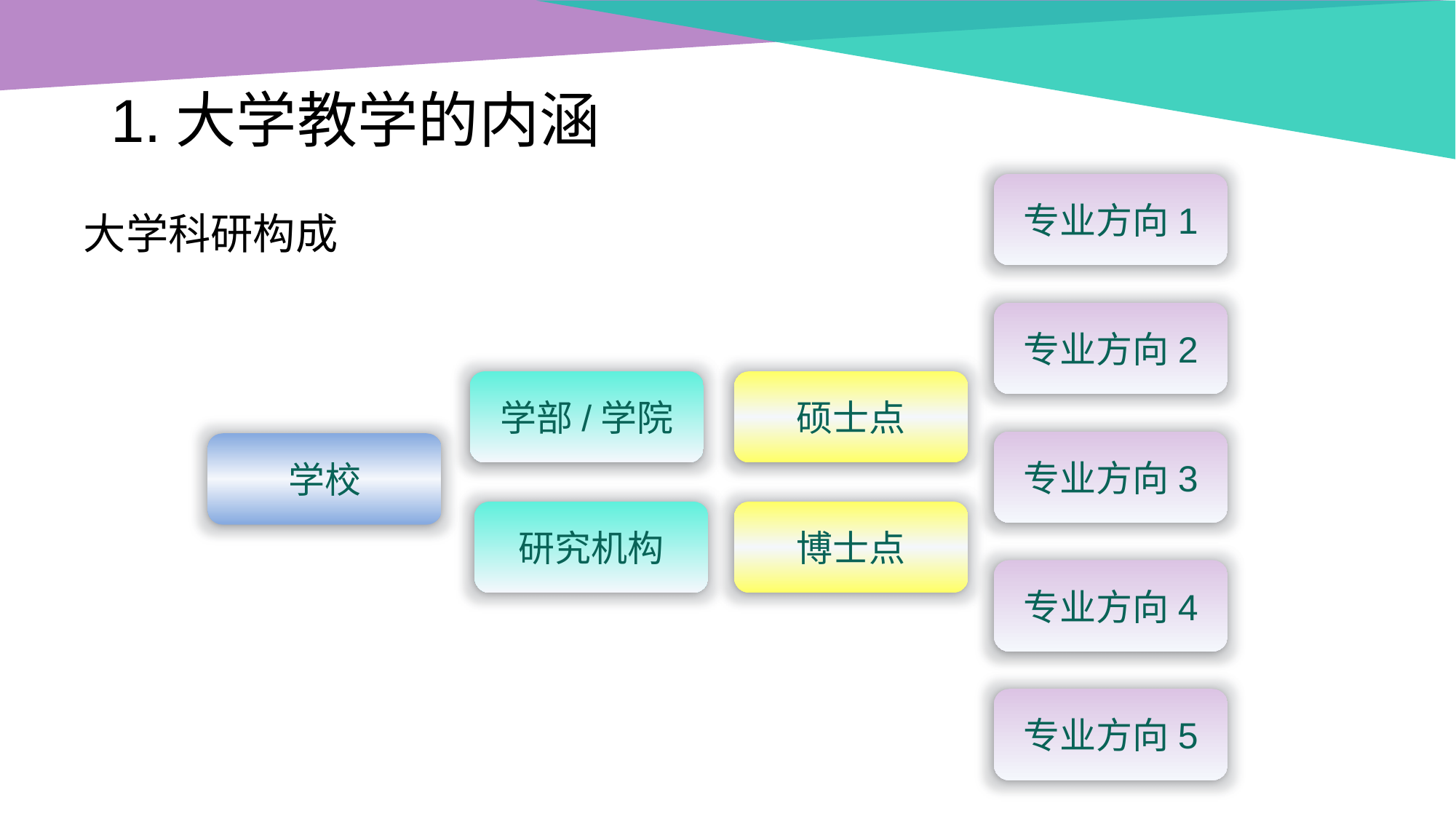

1.大学教学的内涵
专业方向1
大学科研构成
专业方向2
学部/学院
硕士点
专业方向3
学校
研究机构
博士点
专业方向4
专业方向5